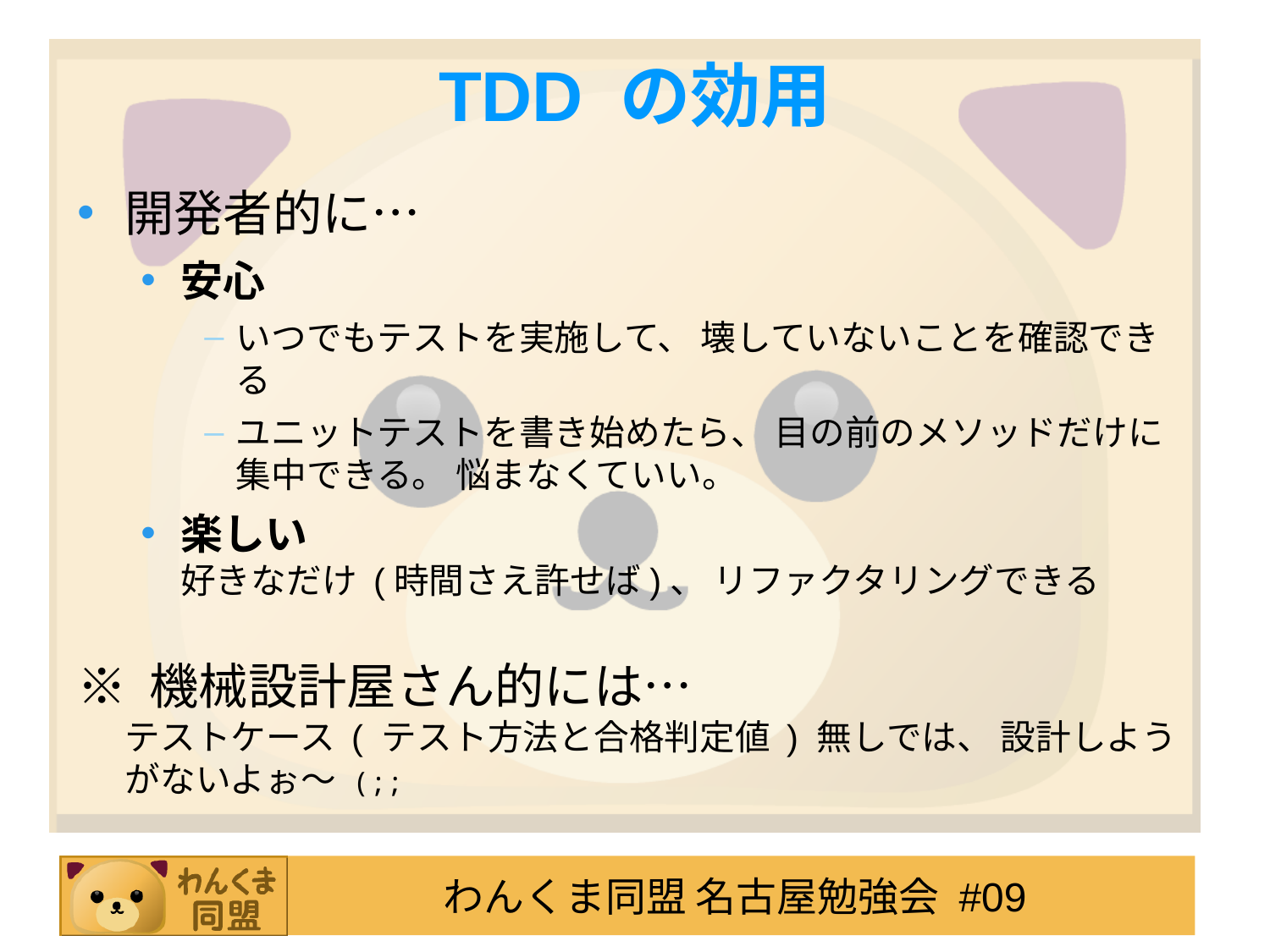

TDD の効用
開発者的に…
安心‏
いつでもテストを実施して、 壊していないことを確認できる
ユニットテストを書き始めたら、 目の前のメソッドだけに集中できる。 悩まなくていい。
楽しい
好きなだけ (時間さえ許せば)、 リファクタリングできる
※ 機械設計屋さん的には…
テストケース ( テスト方法と合格判定値 ) 無しでは、 設計しようがないよぉ～ (;;